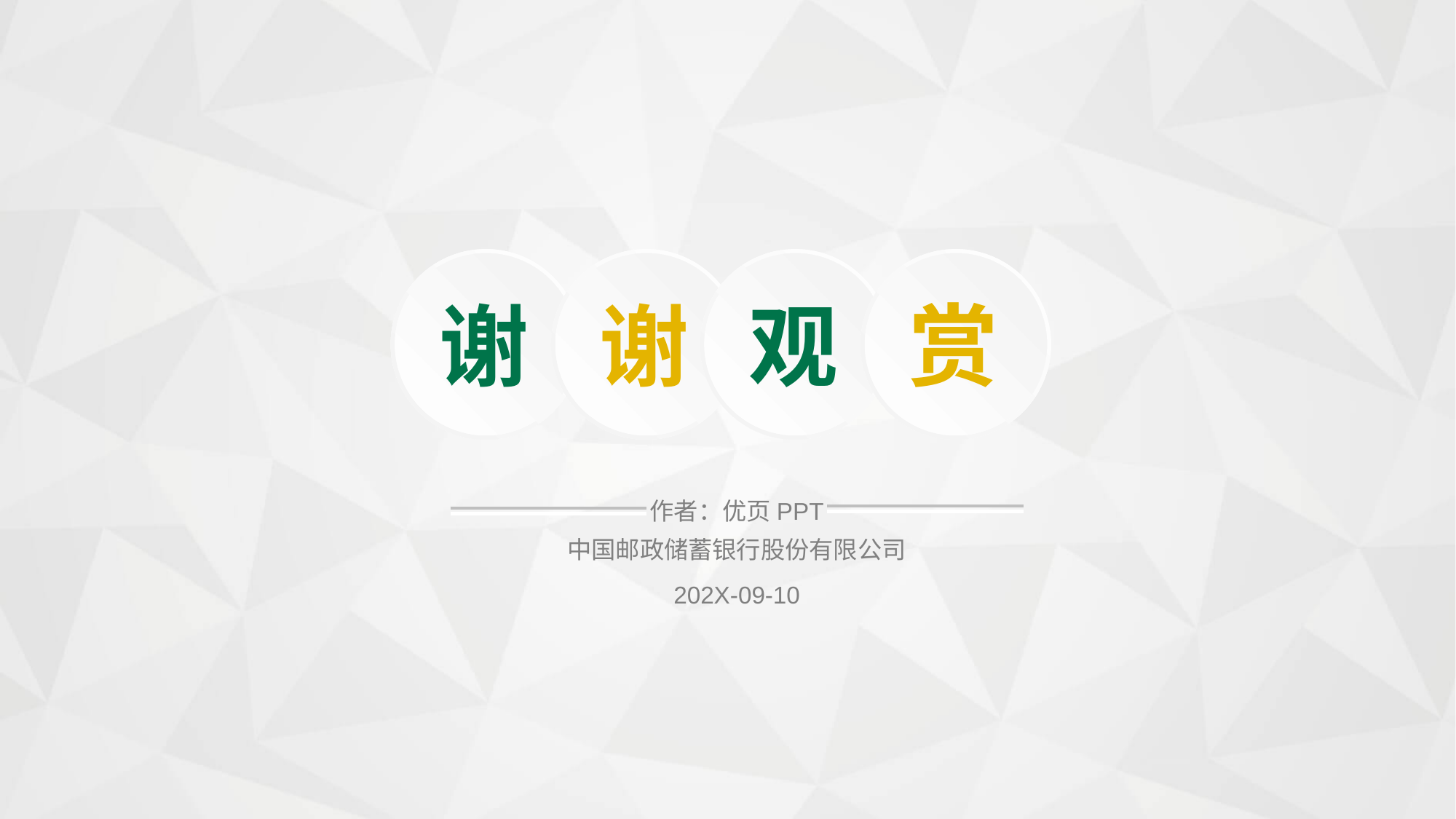

谢
谢
观
赏
作者：优页PPT
中国邮政储蓄银行股份有限公司
202X-09-10